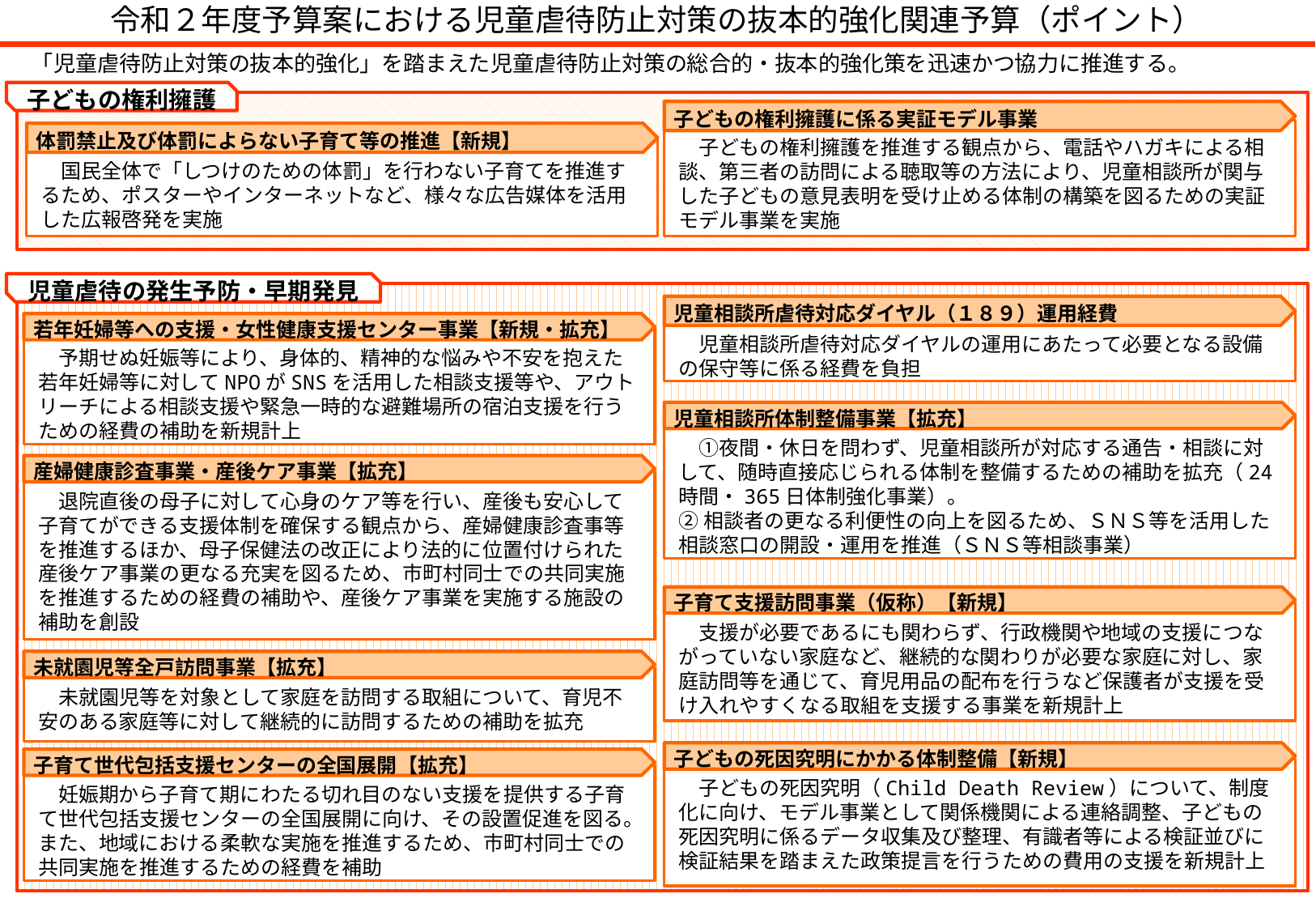

令和２年度予算案における児童虐待防止対策の抜本的強化関連予算（ポイント）
　「児童虐待防止対策の抜本的強化」を踏まえた児童虐待防止対策の総合的・抜本的強化策を迅速かつ協力に推進する。
子どもの権利擁護

子どもの権利擁護に係る実証モデル事業
　子どもの権利擁護を推進する観点から、電話やハガキによる相談、第三者の訪問による聴取等の方法により、児童相談所が関与した子どもの意見表明を受け止める体制の構築を図るための実証モデル事業を実施
体罰禁止及び体罰によらない子育て等の推進【新規】
　国民全体で「しつけのための体罰」を行わない子育てを推進するため、ポスターやインターネットなど、様々な広告媒体を活用した広報啓発を実施
児童虐待の発生予防・早期発見

児童相談所虐待対応ダイヤル（１８９）運用経費
　児童相談所虐待対応ダイヤルの運用にあたって必要となる設備の保守等に係る経費を負担
若年妊婦等への支援・女性健康支援センター事業【新規・拡充】
　予期せぬ妊娠等により、身体的、精神的な悩みや不安を抱えた若年妊婦等に対してNPOがSNSを活用した相談支援等や、アウトリーチによる相談支援や緊急一時的な避難場所の宿泊支援を行うための経費の補助を新規計上
児童相談所体制整備事業【拡充】
　①夜間・休日を問わず、児童相談所が対応する通告・相談に対して、随時直接応じられる体制を整備するための補助を拡充（24時間・365日体制強化事業）。
②相談者の更なる利便性の向上を図るため、ＳＮＳ等を活用した相談窓口の開設・運用を推進（ＳＮＳ等相談事業）
産婦健康診査事業・産後ケア事業【拡充】
　退院直後の母子に対して心身のケア等を行い、産後も安心して子育てができる支援体制を確保する観点から、産婦健康診査事等を推進するほか、母子保健法の改正により法的に位置付けられた産後ケア事業の更なる充実を図るため、市町村同士での共同実施を推進するための経費の補助や、産後ケア事業を実施する施設の補助を創設
子育て支援訪問事業（仮称）【新規】
　支援が必要であるにも関わらず、行政機関や地域の支援につながっていない家庭など、継続的な関わりが必要な家庭に対し、家庭訪問等を通じて、育児用品の配布を行うなど保護者が支援を受け入れやすくなる取組を支援する事業を新規計上
未就園児等全戸訪問事業【拡充】
　未就園児等を対象として家庭を訪問する取組について、育児不安のある家庭等に対して継続的に訪問するための補助を拡充
子どもの死因究明にかかる体制整備【新規】
子育て世代包括支援センターの全国展開【拡充】
　子どもの死因究明（Child Death Review）について、制度化に向け、モデル事業として関係機関による連絡調整、子どもの死因究明に係るデータ収集及び整理、有識者等による検証並びに検証結果を踏まえた政策提言を行うための費用の支援を新規計上
　妊娠期から子育て期にわたる切れ目のない支援を提供する子育て世代包括支援センターの全国展開に向け、その設置促進を図る。また、地域における柔軟な実施を推進するため、市町村同士での共同実施を推進するための経費を補助